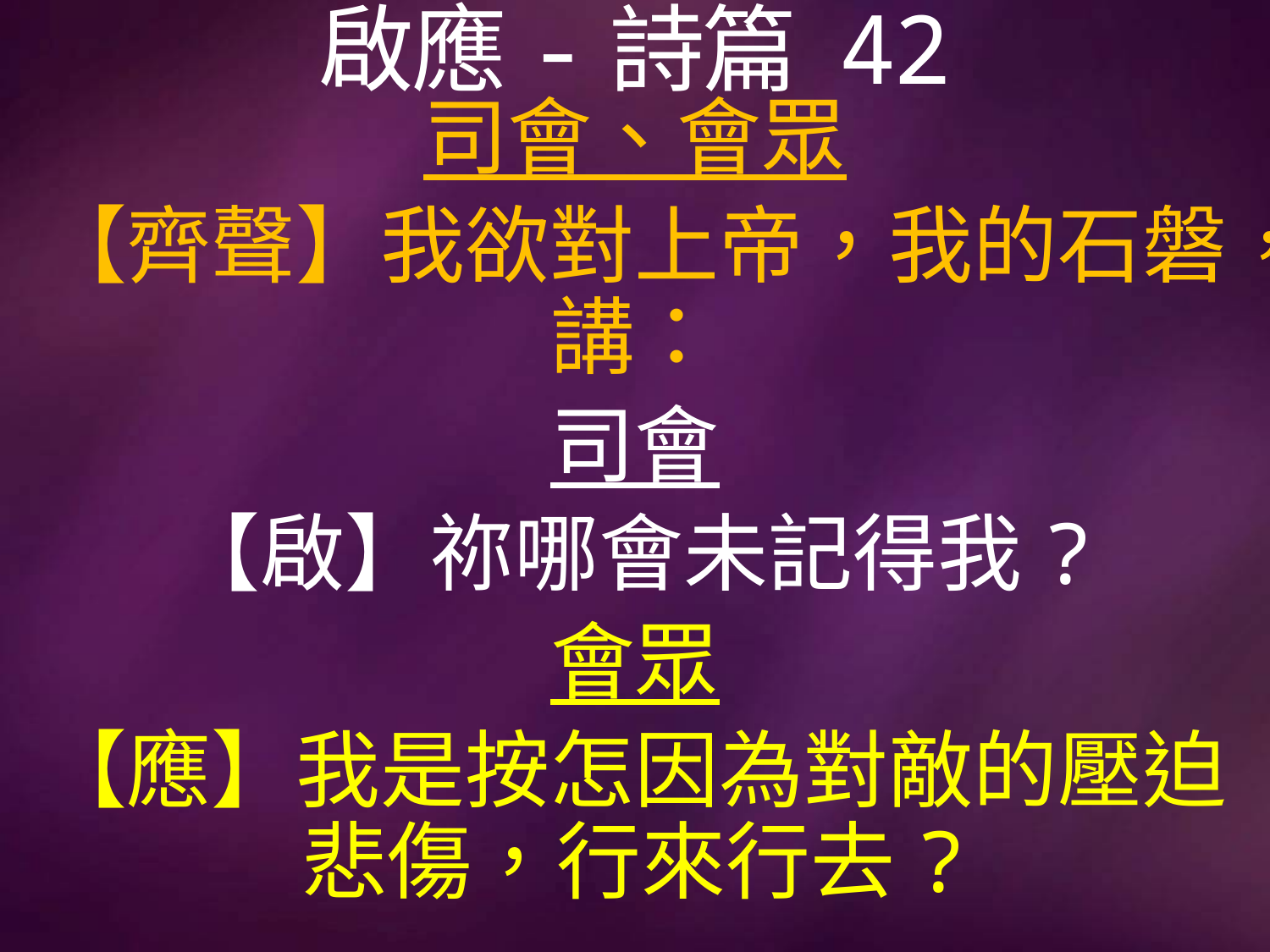

# 啟應-詩篇 42
司會、會眾
【齊聲】我欲對上帝，我的石磐，講：
司會
【啟】祢哪會未記得我?
會眾
【應】我是按怎因為對敵的壓迫悲傷，行來行去?